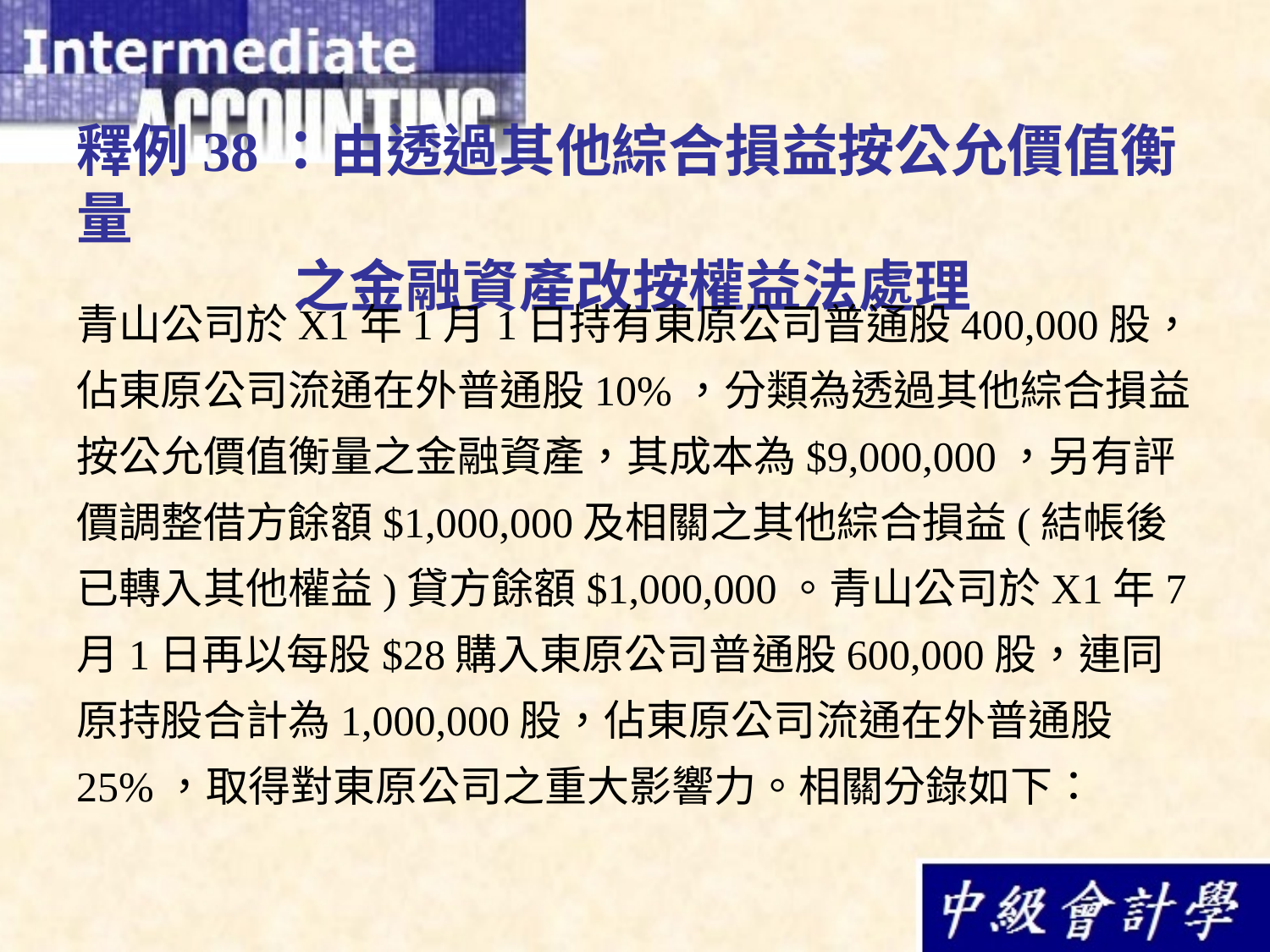

# 釋例38：由透過其他綜合損益按公允價值衡量 之金融資產改按權益法處理
青山公司於X1年1月1日持有東原公司普通股400,000股，佔東原公司流通在外普通股10%，分類為透過其他綜合損益按公允價值衡量之金融資產，其成本為$9,000,000，另有評價調整借方餘額$1,000,000及相關之其他綜合損益(結帳後已轉入其他權益)貸方餘額$1,000,000。青山公司於X1年7月1日再以每股$28購入東原公司普通股600,000股，連同原持股合計為1,000,000股，佔東原公司流通在外普通股25%，取得對東原公司之重大影響力。相關分錄如下：